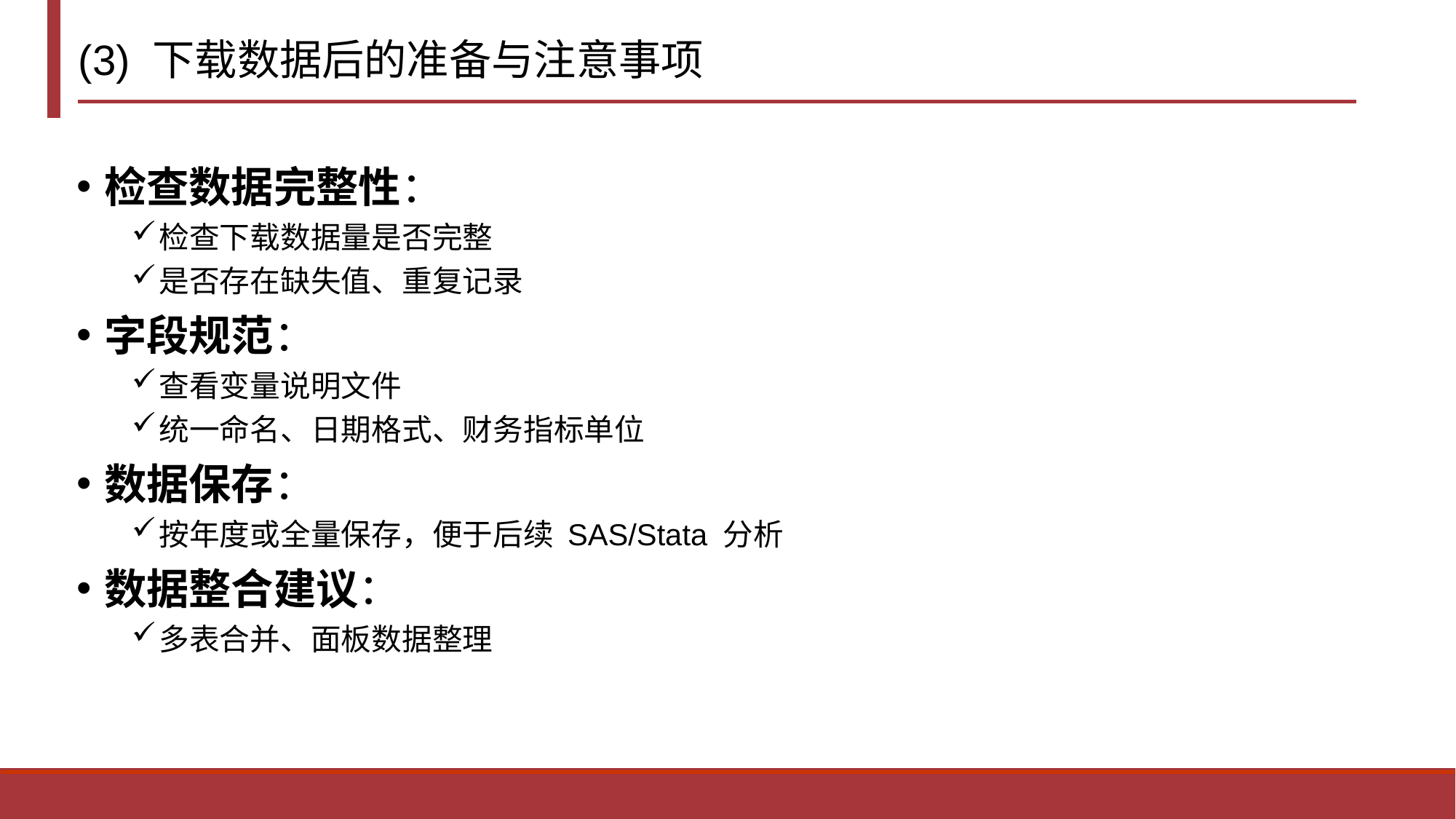

# (3) 下载数据后的准备与注意事项
检查数据完整性：
检查下载数据量是否完整
是否存在缺失值、重复记录
字段规范：
查看变量说明文件
统一命名、日期格式、财务指标单位
数据保存：
按年度或全量保存，便于后续 SAS/Stata 分析
数据整合建议：
多表合并、面板数据整理